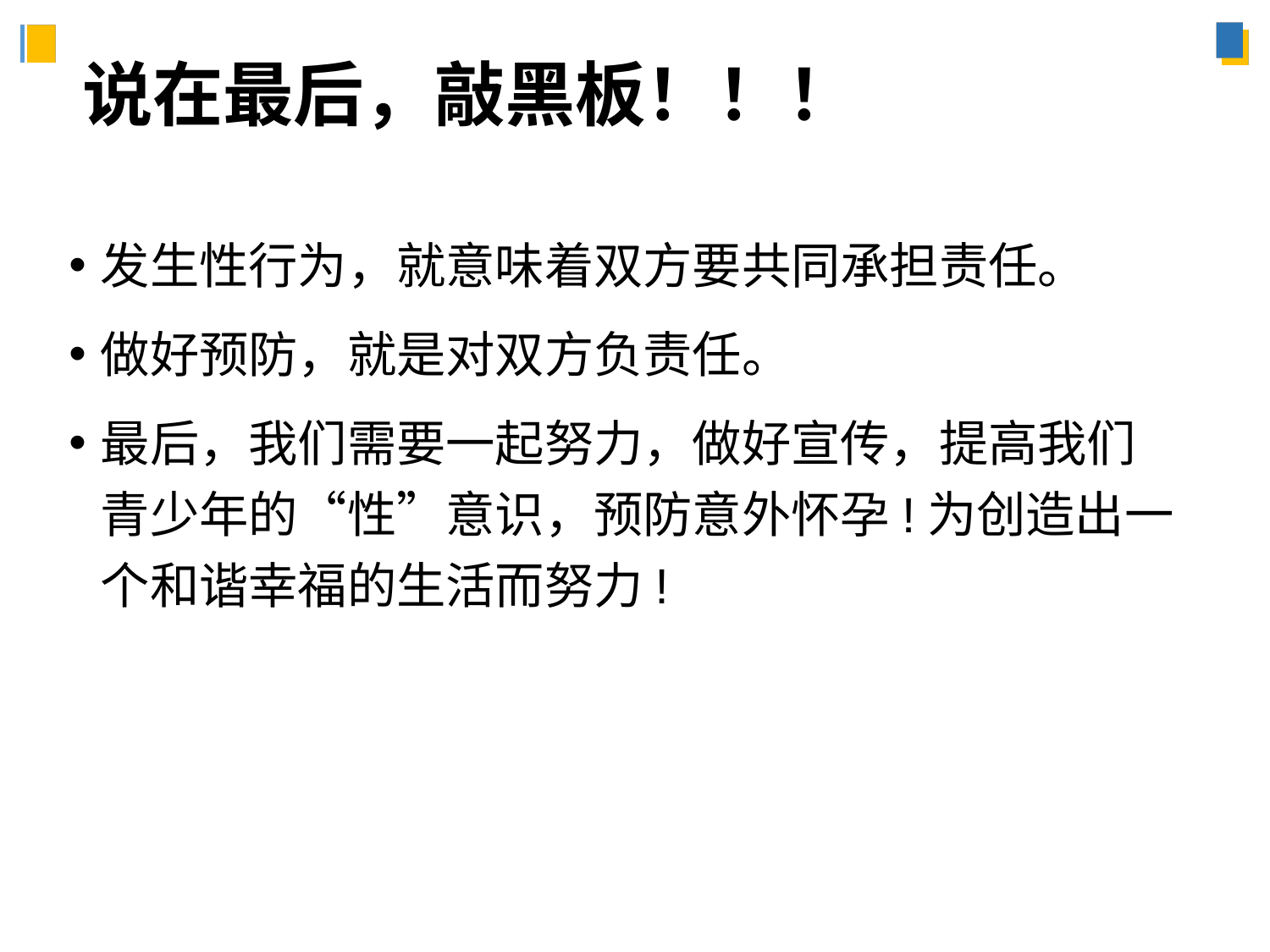

# 说在最后，敲黑板！！！
发生性行为，就意味着双方要共同承担责任。
做好预防，就是对双方负责任。
最后，我们需要一起努力，做好宣传，提高我们青少年的“性”意识，预防意外怀孕!为创造出一个和谐幸福的生活而努力!